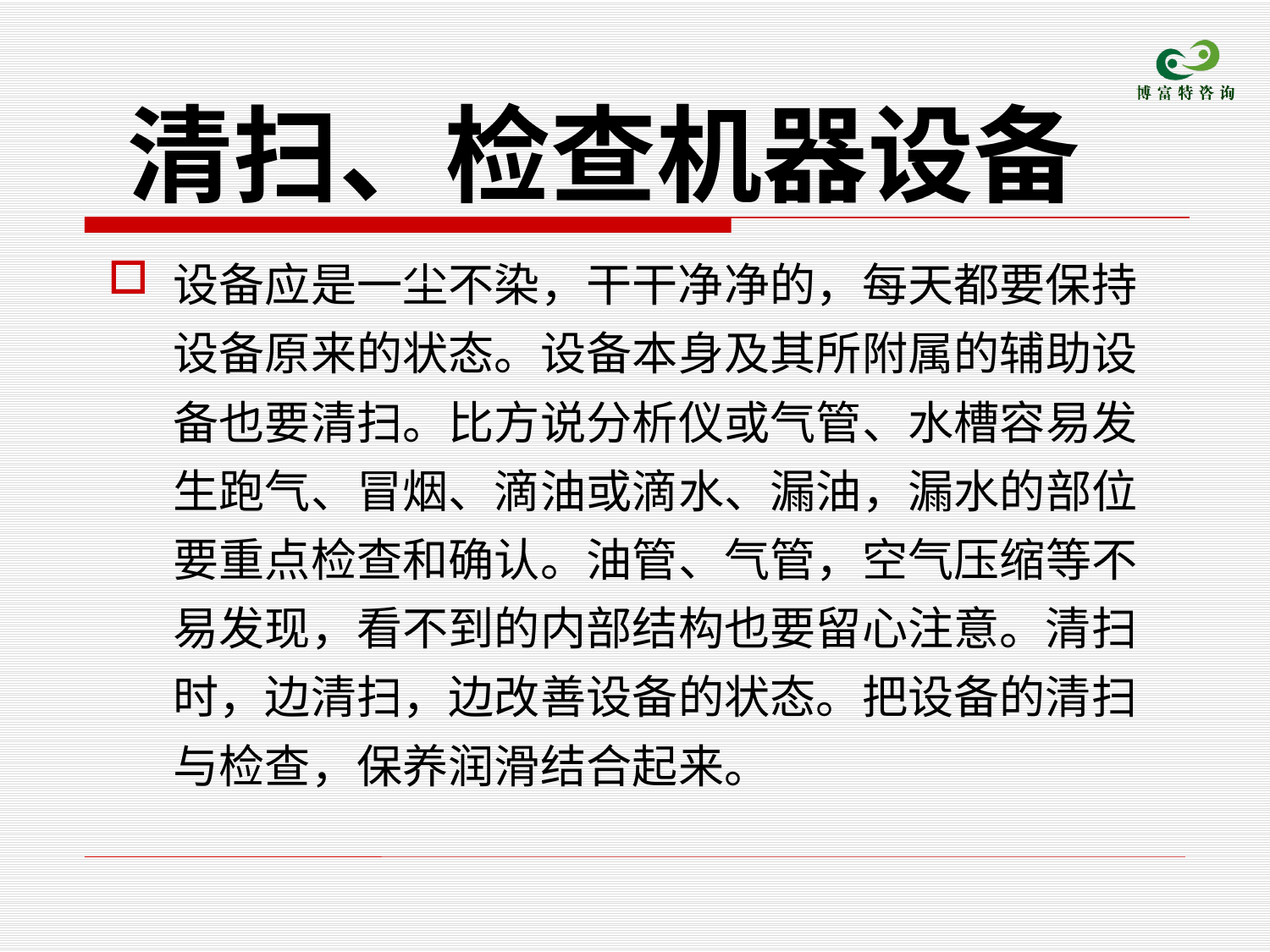

清扫、检查机器设备
设备应是一尘不染，干干净净的，每天都要保持设备原来的状态。设备本身及其所附属的辅助设备也要清扫。比方说分析仪或气管、水槽容易发生跑气、冒烟、滴油或滴水、漏油，漏水的部位要重点检查和确认。油管、气管，空气压缩等不易发现，看不到的内部结构也要留心注意。清扫时，边清扫，边改善设备的状态。把设备的清扫与检查，保养润滑结合起来。
191